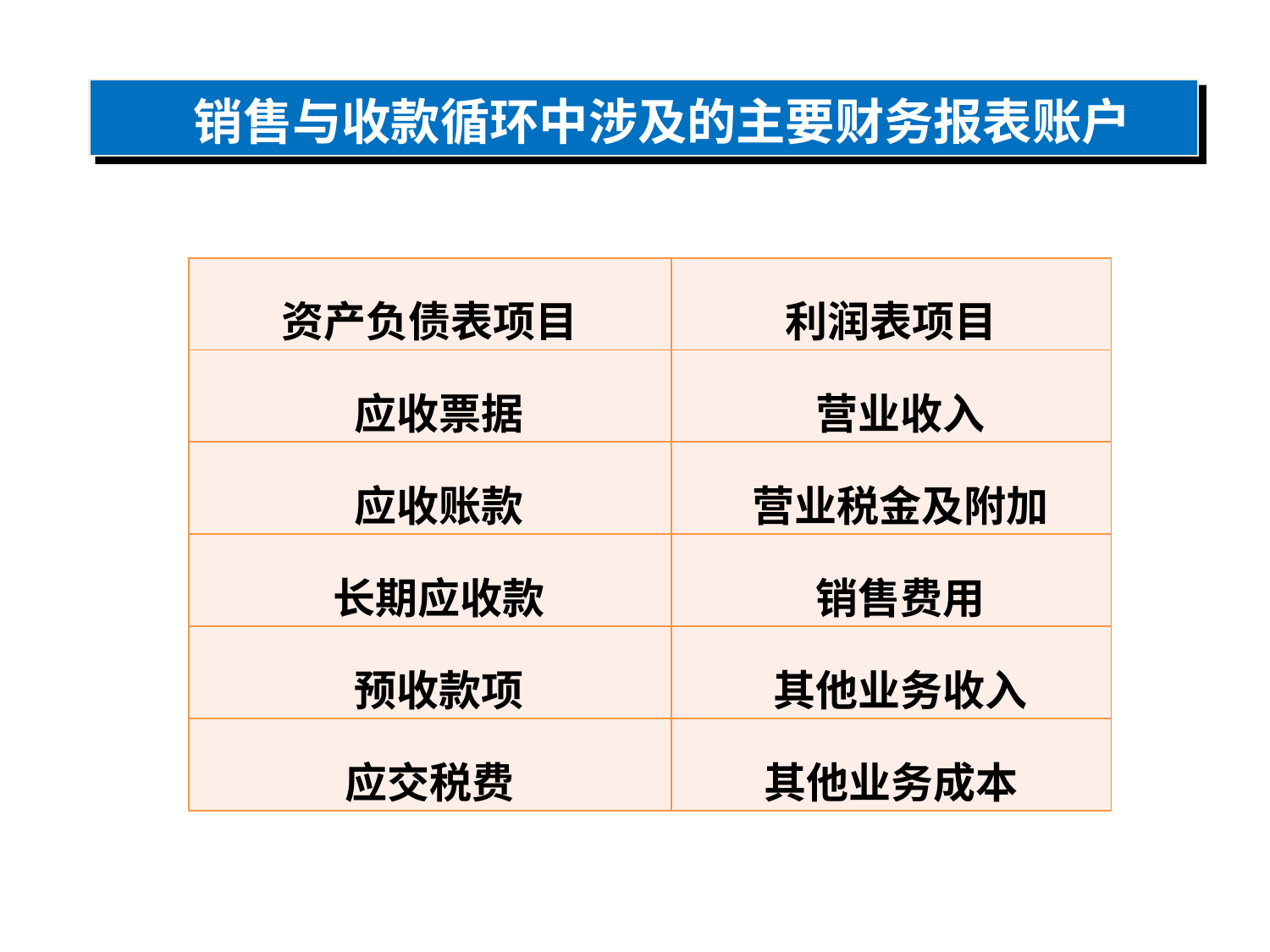

# 销售与收款循环中涉及的主要财务报表账户
| 资产负债表项目 | 利润表项目 |
| --- | --- |
| 应收票据 | 营业收入 |
| 应收账款 | 营业税金及附加 |
| 长期应收款 | 销售费用 |
| 预收款项 | 其他业务收入 |
| 应交税费 | 其他业务成本 |